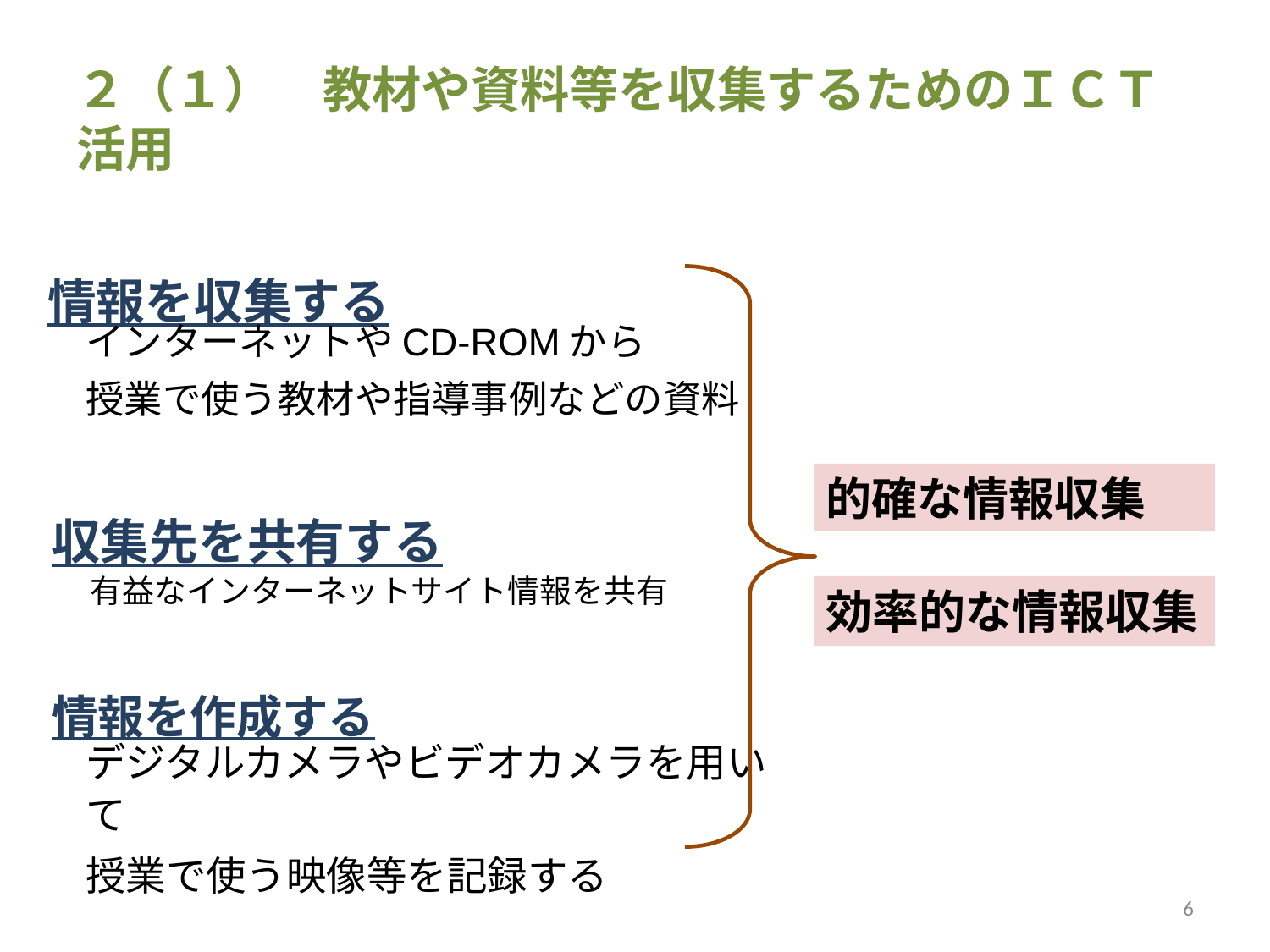

# ２（１）　教材や資料等を収集するためのＩＣＴ活用
情報を収集する

インターネットやCD-ROMから
授業で使う教材や指導事例などの資料

収集先を共有する
的確な情報収集
有益なインターネットサイト情報を共有

効率的な情報収集
情報を作成する
デジタルカメラやビデオカメラを用いて
授業で使う映像等を記録する

6